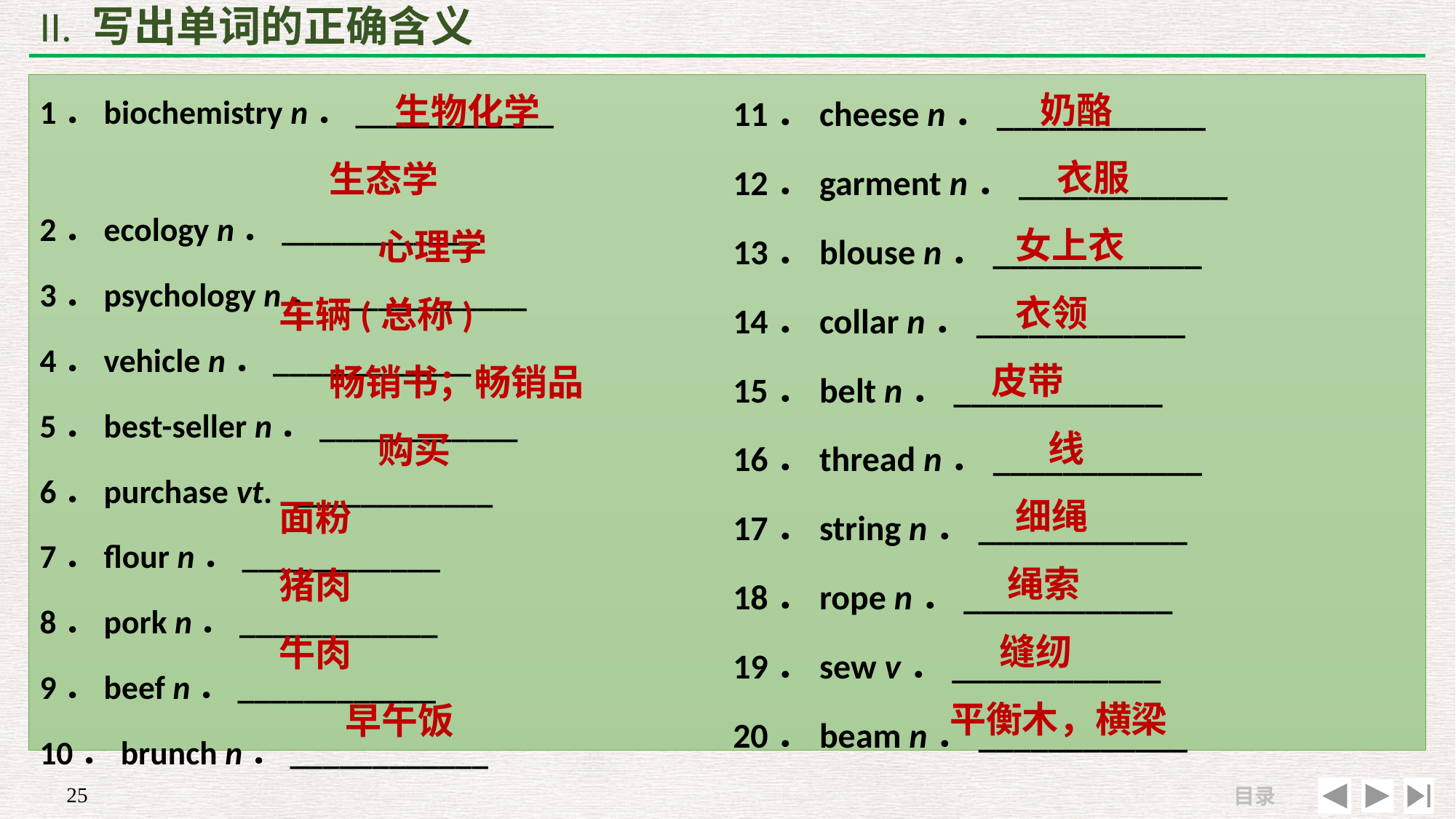

# II. 写出单词的正确含义
          奶酪
            衣服
       女上衣
       衣领
    皮带
           线
       细绳
      绳索
     缝纫
平衡木，横梁
             生物化学
     生态学
           心理学
车辆(总称)
     畅销书；畅销品
           购买
面粉
猪肉
牛肉
       早午饭
1．biochemistry n．____________
2．ecology n．____________
3．psychology n．____________
4．vehicle n．____________
5．best-seller n．____________
6．purchase vt.   ____________
7．flour n．____________
8．pork n．____________
9．beef n．____________
10．brunch n．____________
11．cheese n．____________
12．garment n．____________
13．blouse n．____________
14．collar n．____________
15．belt n．____________
16．thread n．____________
17．string n．____________
18．rope n．____________
19．sew v．____________
20．beam n．____________